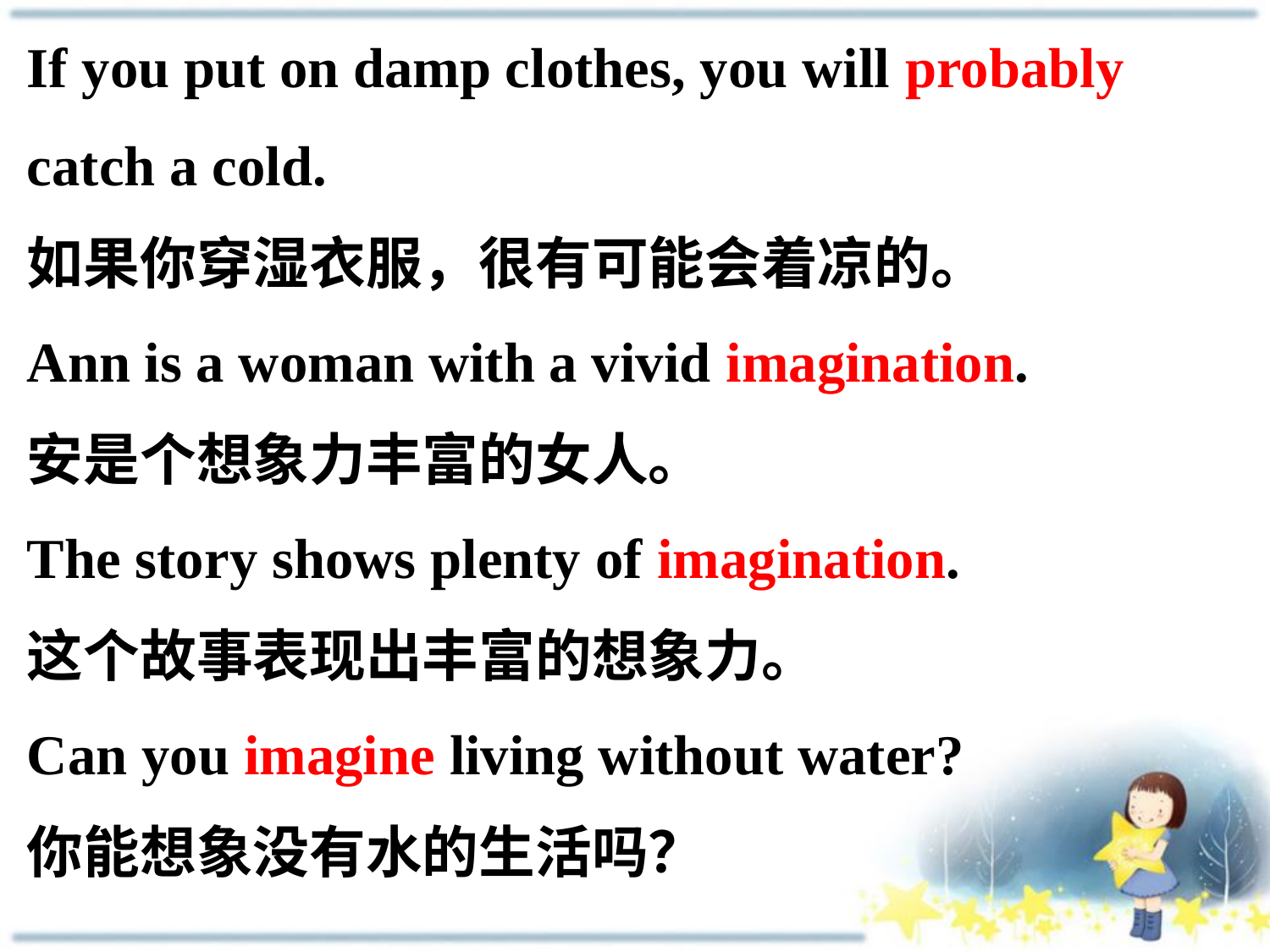

If you put on damp clothes, you will probably
catch a cold.
如果你穿湿衣服，很有可能会着凉的。
Ann is a woman with a vivid imagination.
安是个想象力丰富的女人。
The story shows plenty of imagination.
这个故事表现出丰富的想象力。
Can you imagine living without water?
你能想象没有水的生活吗？